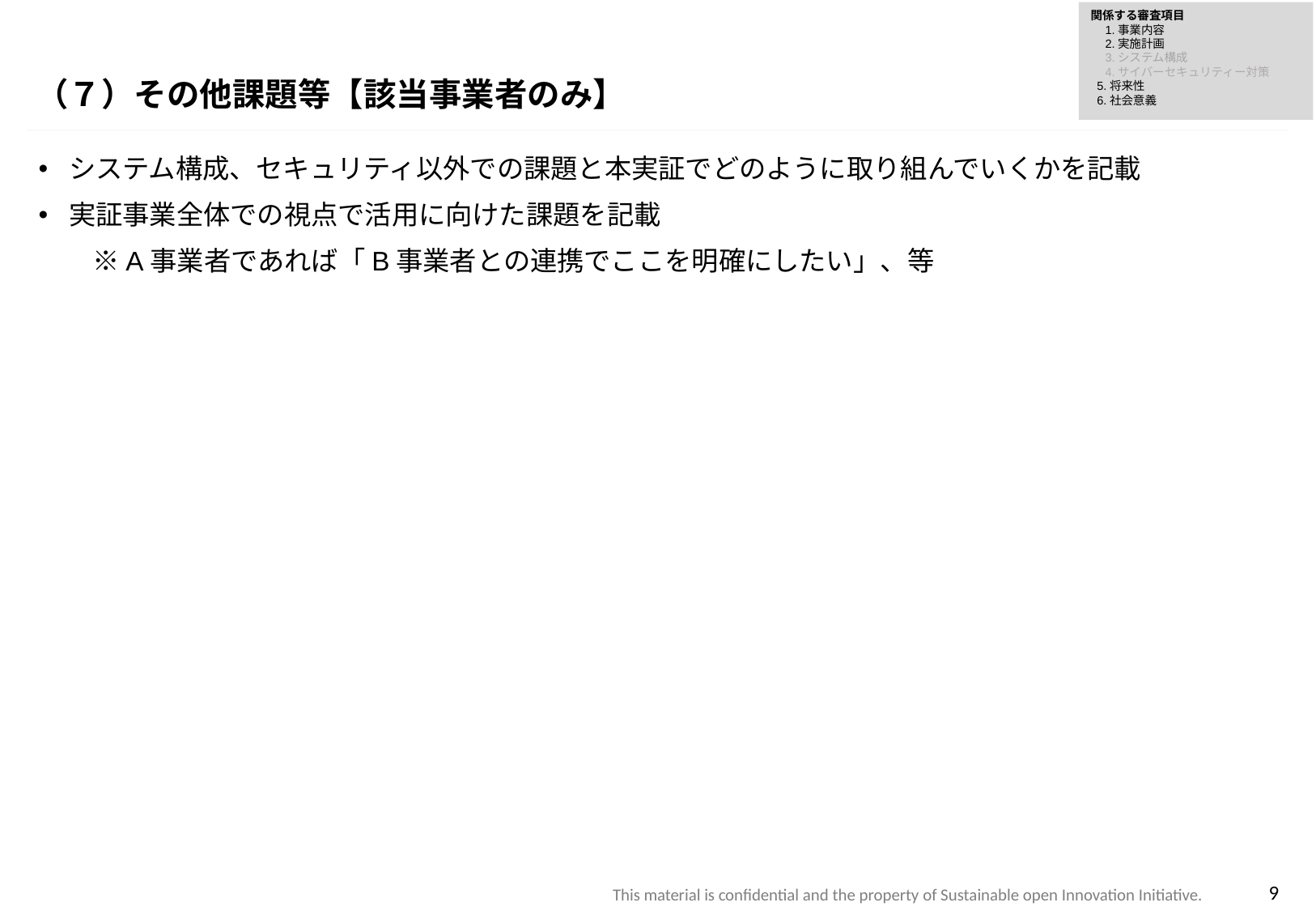

関係する審査項目
　1.事業内容
　2.実施計画
　3.システム構成
　4.サイバーセキュリティー対策
  5.将来性
  6.社会意義
（７）その他課題等【該当事業者のみ】
システム構成、セキュリティ以外での課題と本実証でどのように取り組んでいくかを記載
実証事業全体での視点で活用に向けた課題を記載
　　※A事業者であれば「B事業者との連携でここを明確にしたい」、等